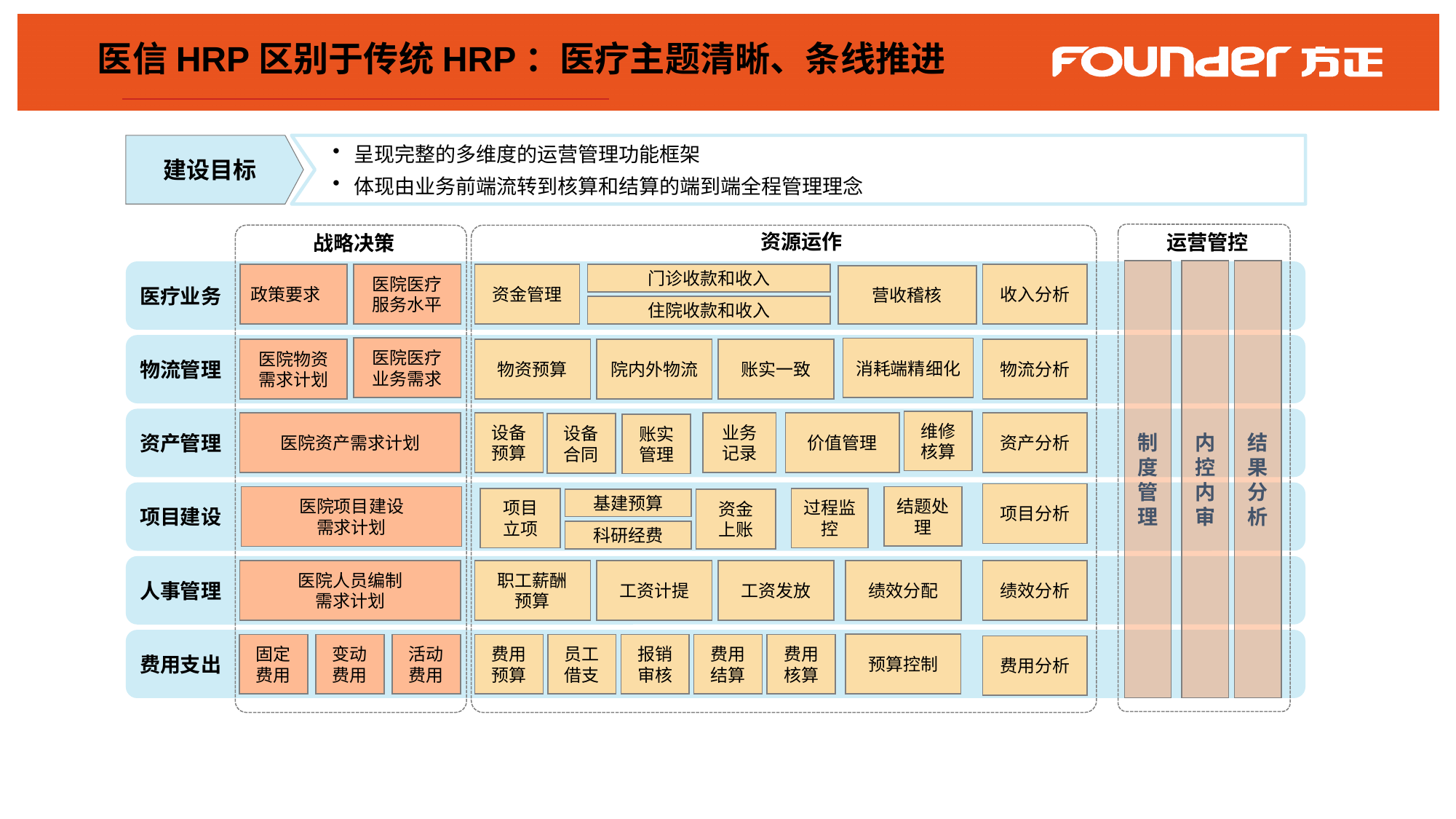

医信HRP区别于传统HRP：医疗主题清晰、条线推进
建设目标
呈现完整的多维度的运营管理功能框架
体现由业务前端流转到核算和结算的端到端全程管理理念
资源运作
运营管控

战略决策

制
度
管
理
内
控
内
审
结
果
分
析
医疗业务
政策要求
医院医疗服务水平
资金管理
收入分析
门诊收款和收入
营收稽核
住院收款和收入
物流管理
医院医疗业务需求
消耗端精细化
医院物资需求计划
物资预算
院内外物流
账实一致
物流分析
资产管理
维修核算
医院资产需求计划
设备预算
业务记录
价值管理
资产分析
设备合同
账实管理
项目建设
项目分析
结题处理
医院项目建设
需求计划
项目
立项
过程监控
基建预算
资金
上账
科研经费
人事管理
绩效分析
医院人员编制
需求计划
职工薪酬
预算
工资计提
工资发放
绩效分配
费用支出
预算控制
固定费用
变动费用
活动费用
费用预算
员工借支
报销审核
费用结算
费用核算
费用分析